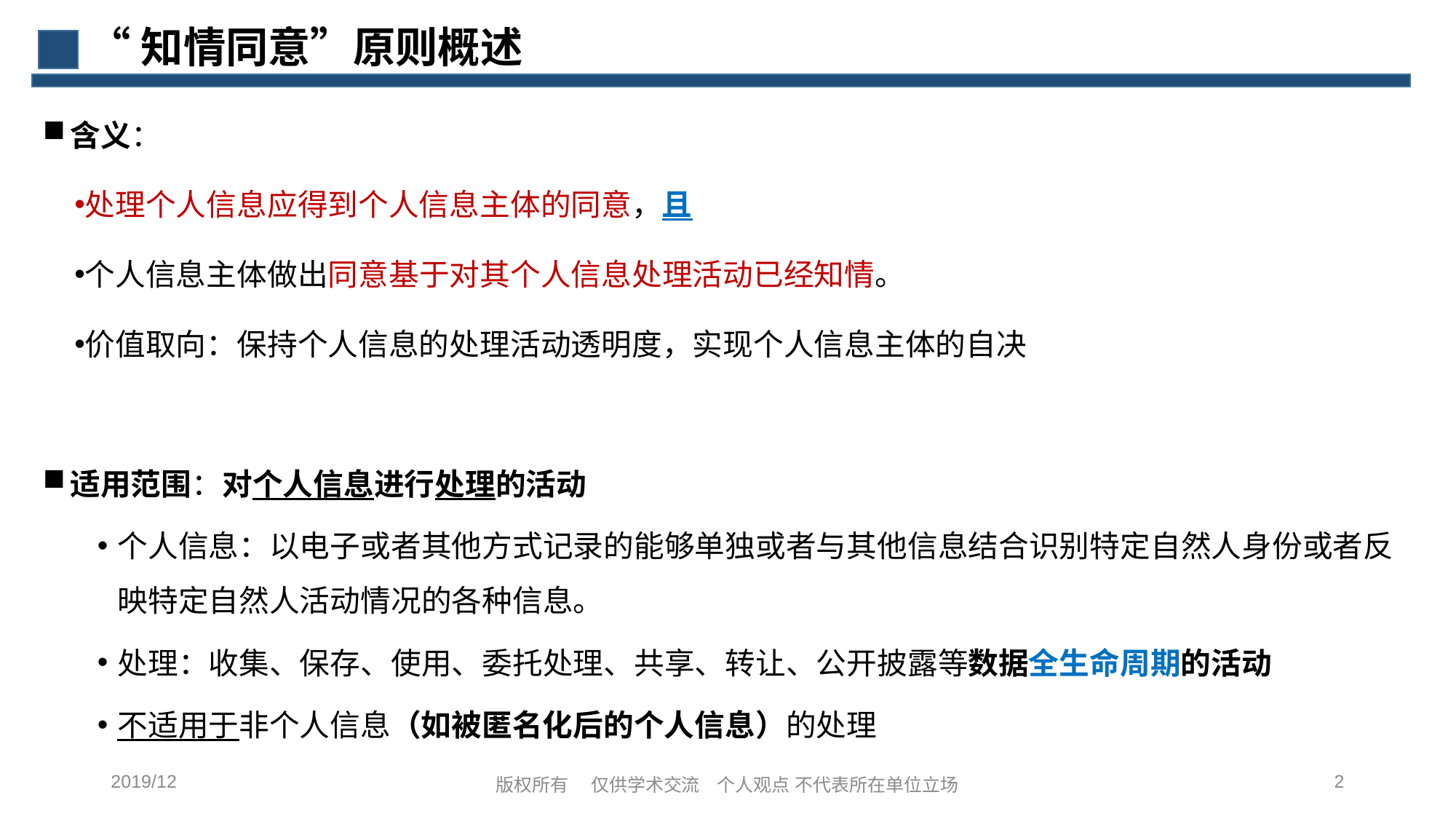

# “知情同意”原则概述

含义：
处理个人信息应得到个人信息主体的同意，且
个人信息主体做出同意基于对其个人信息处理活动已经知情。
价值取向：保持个人信息的处理活动透明度，实现个人信息主体的自决

适用范围：对个人信息进行处理的活动
个人信息：以电子或者其他方式记录的能够单独或者与其他信息结合识别特定自然人身份或者反映特定自然人活动情况的各种信息。
处理：收集、保存、使用、委托处理、共享、转让、公开披露等数据全生命周期的活动
不适用于非个人信息（如被匿名化后的个人信息）的处理

2019/12
2
版权所有    仅供学术交流   个人观点 不代表所在单位立场